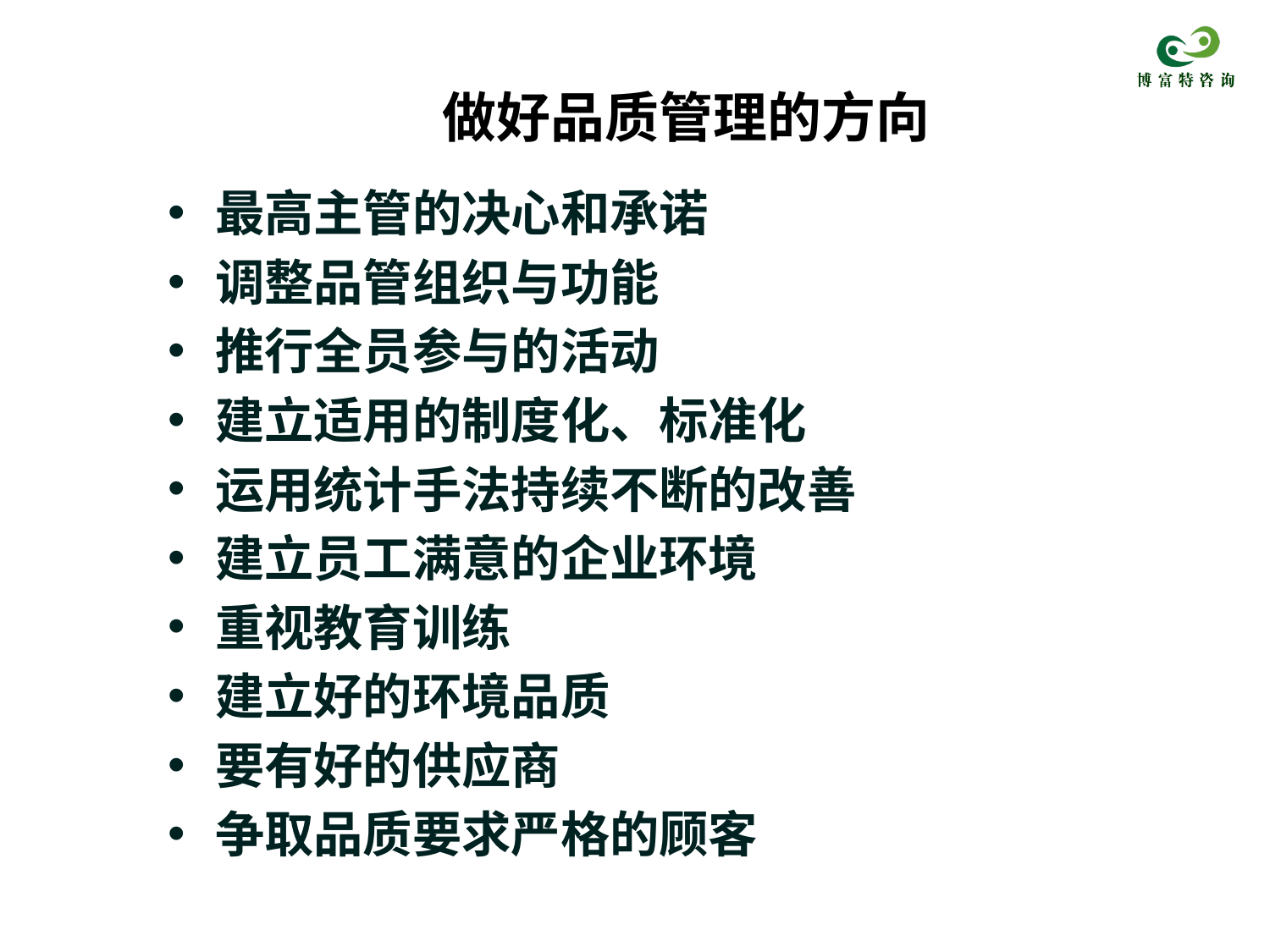

# 做好品质管理的方向
最高主管的决心和承诺
调整品管组织与功能
推行全员参与的活动
建立适用的制度化、标准化
运用统计手法持续不断的改善
建立员工满意的企业环境
重视教育训练
建立好的环境品质
要有好的供应商
争取品质要求严格的顾客